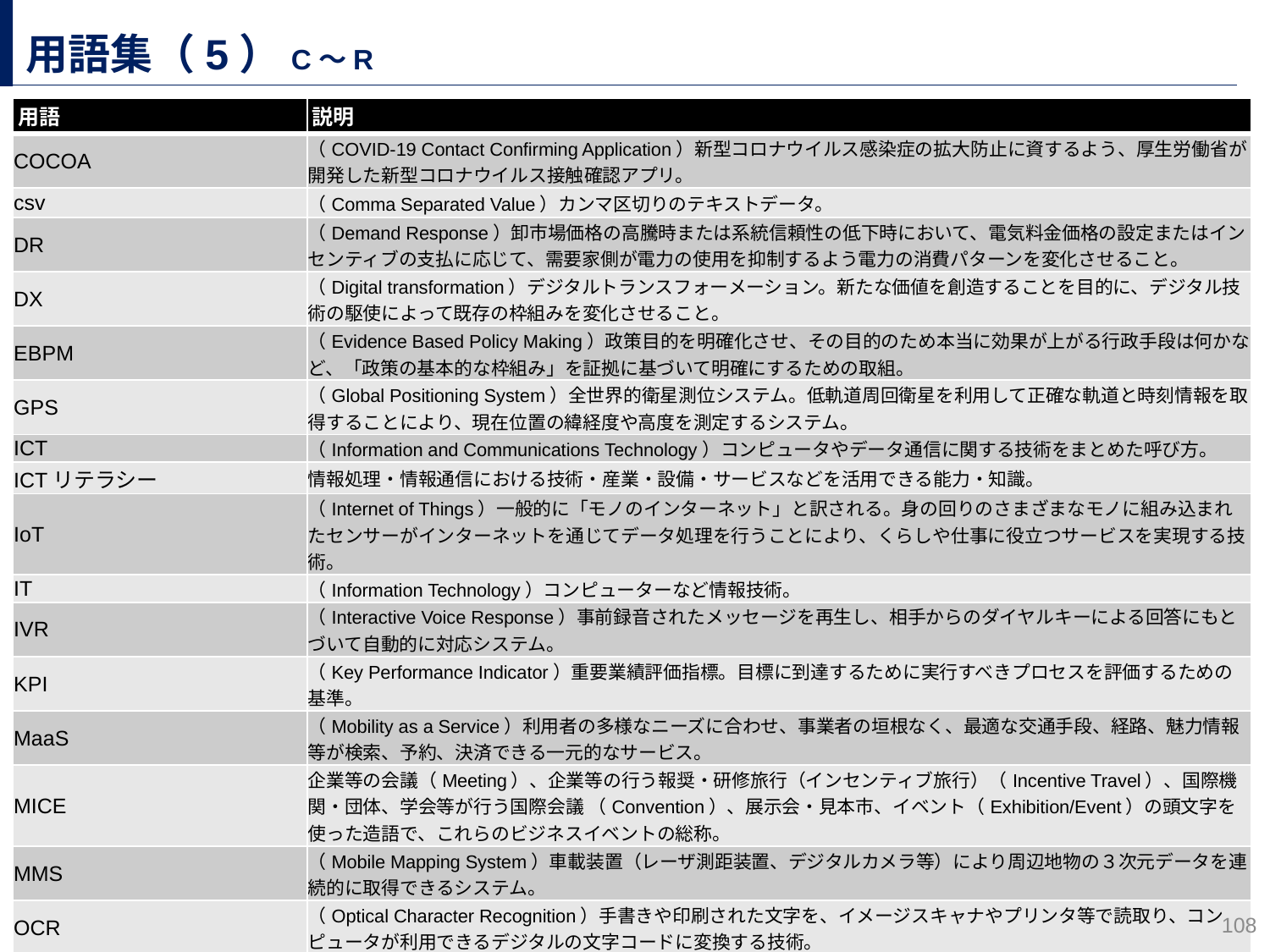

# 用語集（5）C～R
| 用語 | 説明 |
| --- | --- |
| COCOA | （COVID-19 Contact Confirming Application）新型コロナウイルス感染症の拡大防止に資するよう、厚生労働省が開発した新型コロナウイルス接触確認アプリ。 |
| csv | （Comma Separated Value）カンマ区切りのテキストデータ。 |
| DR | （Demand Response）卸市場価格の高騰時または系統信頼性の低下時において、電気料金価格の設定またはインセンティブの支払に応じて、需要家側が電力の使用を抑制するよう電力の消費パターンを変化させること。 |
| DX | （Digital transformation）デジタルトランスフォーメーション。新たな価値を創造することを目的に、デジタル技術の駆使によって既存の枠組みを変化させること。 |
| EBPM | （Evidence Based Policy Making）政策目的を明確化させ、その目的のため本当に効果が上がる行政手段は何かなど、「政策の基本的な枠組み」を証拠に基づいて明確にするための取組。 |
| GPS | （Global Positioning System）全世界的衛星測位システム。低軌道周回衛星を利用して正確な軌道と時刻情報を取得することにより、現在位置の緯経度や高度を測定するシステム。 |
| ICT | （Information and Communications Technology）コンピュータやデータ通信に関する技術をまとめた呼び方。 |
| ICTリテラシー | 情報処理・情報通信における技術・産業・設備・サービスなどを活用できる能力・知識。 |
| IoT | （Internet of Things）一般的に「モノのインターネット」と訳される。身の回りのさまざまなモノに組み込まれたセンサーがインターネットを通じてデータ処理を行うことにより、くらしや仕事に役立つサービスを実現する技術。 |
| IT | （Information Technology）コンピューターなど情報技術。 |
| IVR | （Interactive Voice Response）事前録音されたメッセージを再生し、相手からのダイヤルキーによる回答にもとづいて自動的に対応システム。 |
| KPI | （Key Performance Indicator）重要業績評価指標。目標に到達するために実行すべきプロセスを評価するための基準。 |
| MaaS | （Mobility as a Service）利用者の多様なニーズに合わせ、事業者の垣根なく、最適な交通手段、経路、魅力情報等が検索、予約、決済できる一元的なサービス。 |
| MICE | 企業等の会議（Meeting）、企業等の行う報奨・研修旅行（インセンティブ旅行）（Incentive Travel）、国際機関・団体、学会等が行う国際会議 （Convention）、展示会・見本市、イベント（Exhibition/Event）の頭文字を使った造語で、これらのビジネスイベントの総称。 |
| MMS | （Mobile Mapping System）車載装置（レーザ測距装置、デジタルカメラ等）により周辺地物の３次元データを連続的に取得できるシステム。 |
| OCR | （Optical Character Recognition）手書きや印刷された文字を、イメージスキャナやプリンタ等で読取り、コンピュータが利用できるデジタルの文字コードに変換する技術。 |
| PHR | （Personal Health Record）個人の健康・医療・介護に関する情報。 |
| QoL | （Quality of Life）ひとりひとりの人生の内容の質や社会的にみた生活の質。 |
| RPA | （Robotic Process Automation）ソフトウェアロボットによる業務自動化の取組。パソコン上で人が行う作業手順をソフトウェアロボットに覚えさせることで、パソコン操作を自動化することができる。 |
108